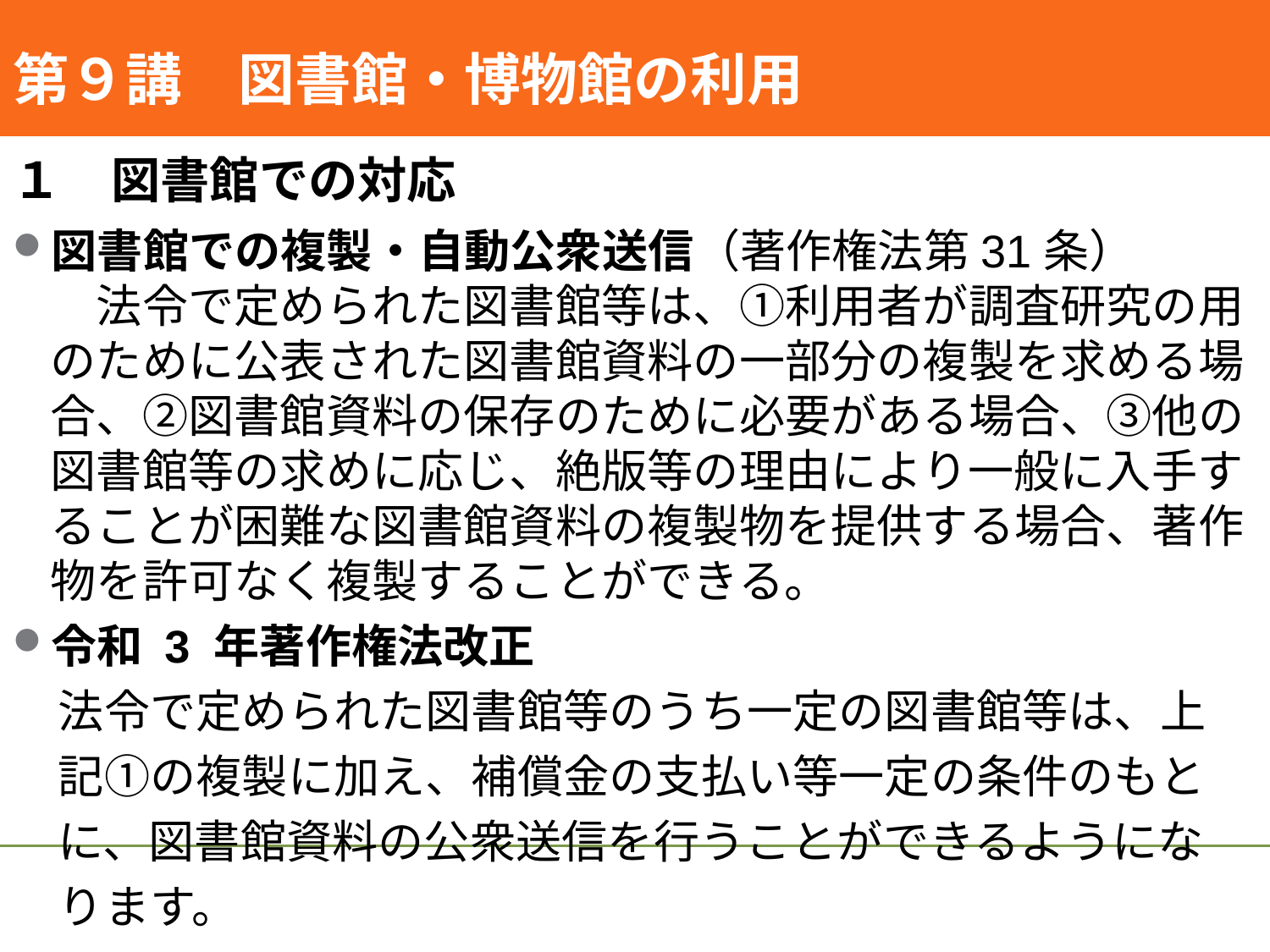

#
第９講　図書館・博物館の利用
１　図書館での対応
図書館での複製・自動公衆送信（著作権法第31条）
　法令で定められた図書館等は、①利用者が調査研究の用のために公表された図書館資料の一部分の複製を求める場合、②図書館資料の保存のために必要がある場合、③他の図書館等の求めに応じ、絶版等の理由により一般に入手することが困難な図書館資料の複製物を提供する場合、著作物を許可なく複製することができる。
令和 3 年著作権法改正
　法令で定められた図書館等のうち一定の図書館等は、上
　記①の複製に加え、補償金の支払い等一定の条件のもと
　に、図書館資料の公衆送信を行うことができるようにな
　ります。